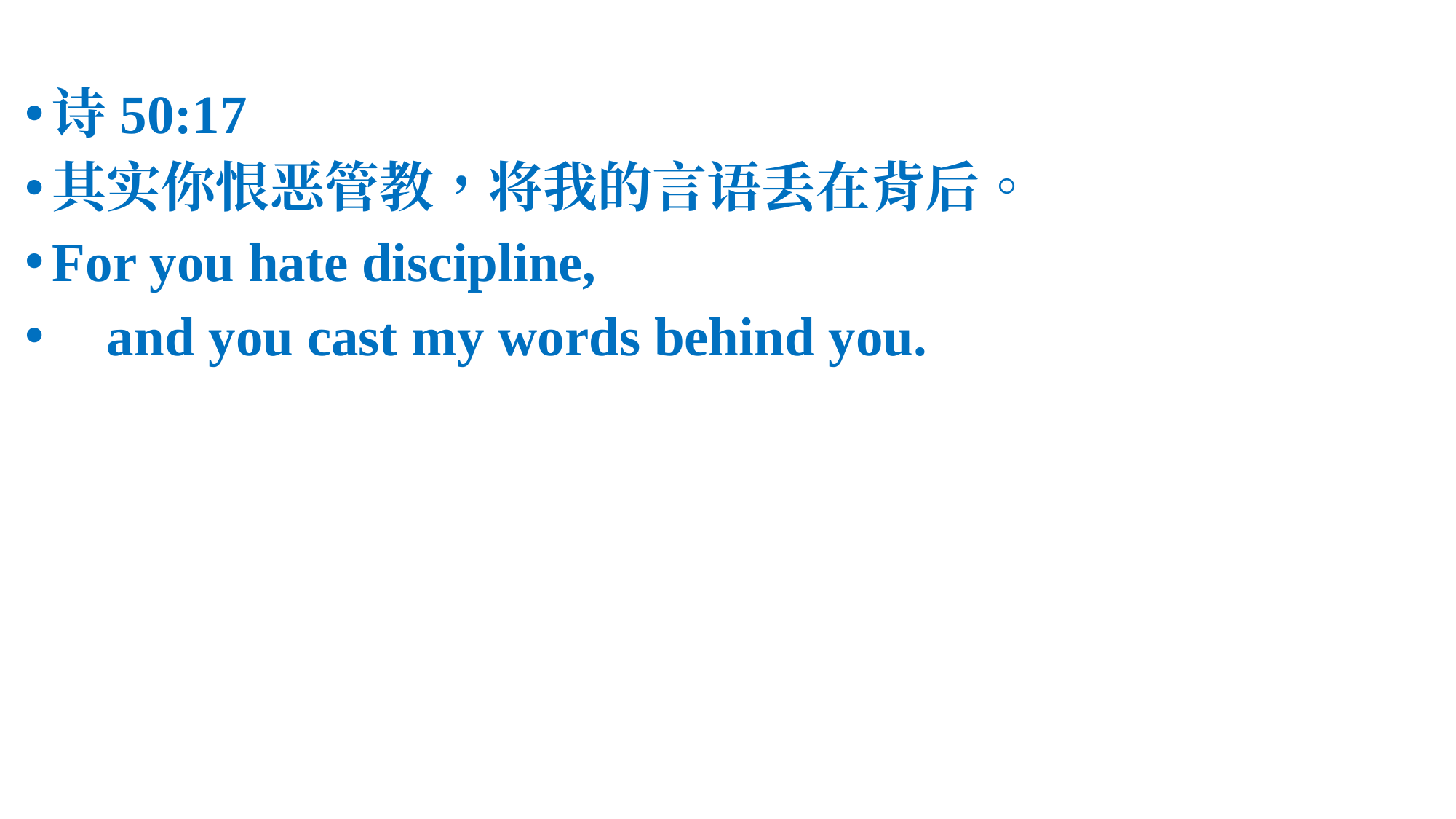

诗50:17
其实你恨恶管教，将我的言语丢在背后。
For you hate discipline,
    and you cast my words behind you.